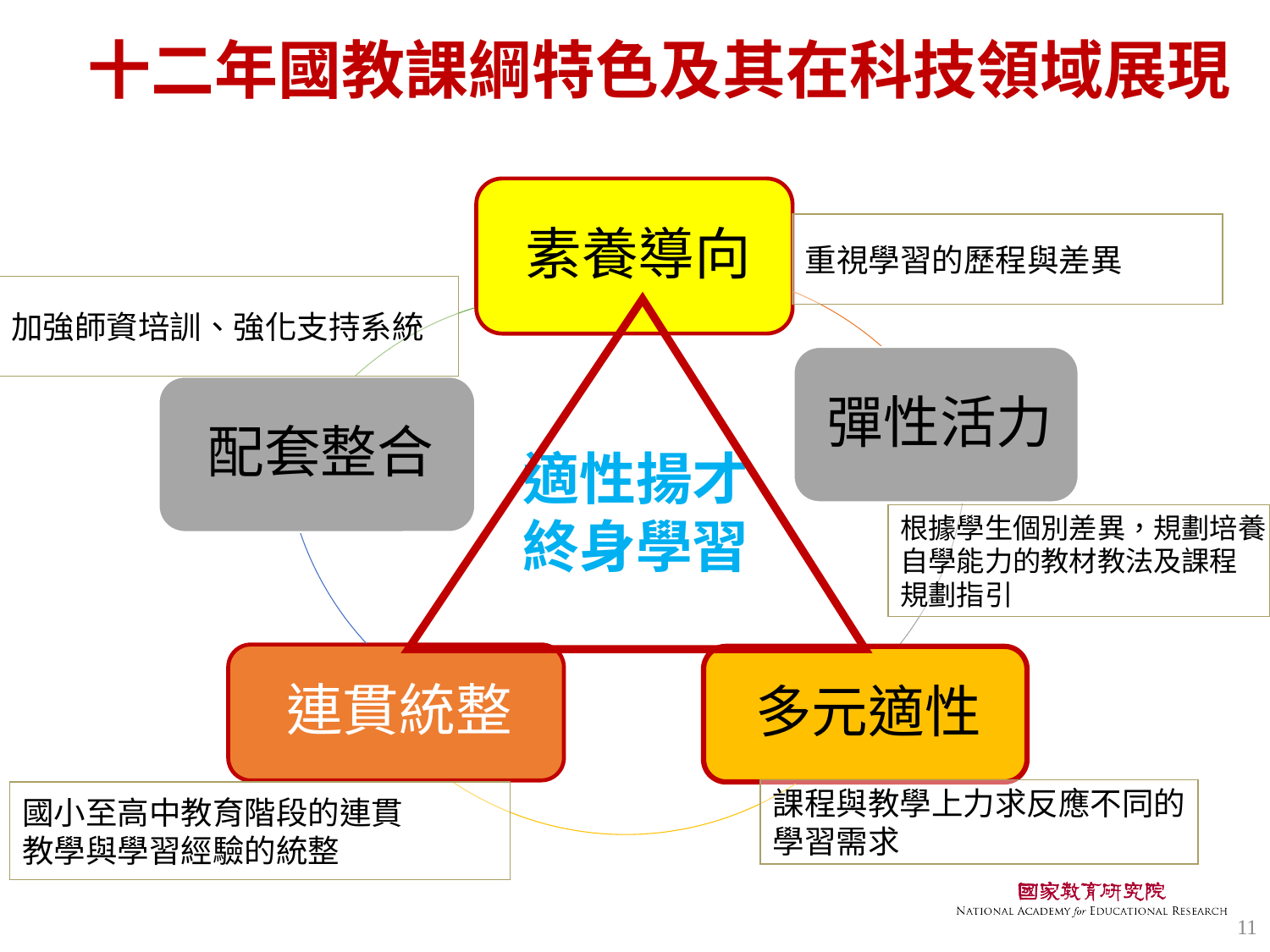

十二年國教課綱特色及其在科技領域展現
素養導向
彈性活力
多元適性
連貫統整
配套整合
重視學習的歷程與差異
加強師資培訓、強化支持系統

適性揚才
終身學習
根據學生個別差異，規劃培養
自學能力的教材教法及課程
規劃指引
課程與教學上力求反應不同的
學習需求
國小至高中教育階段的連貫
教學與學習經驗的統整
11